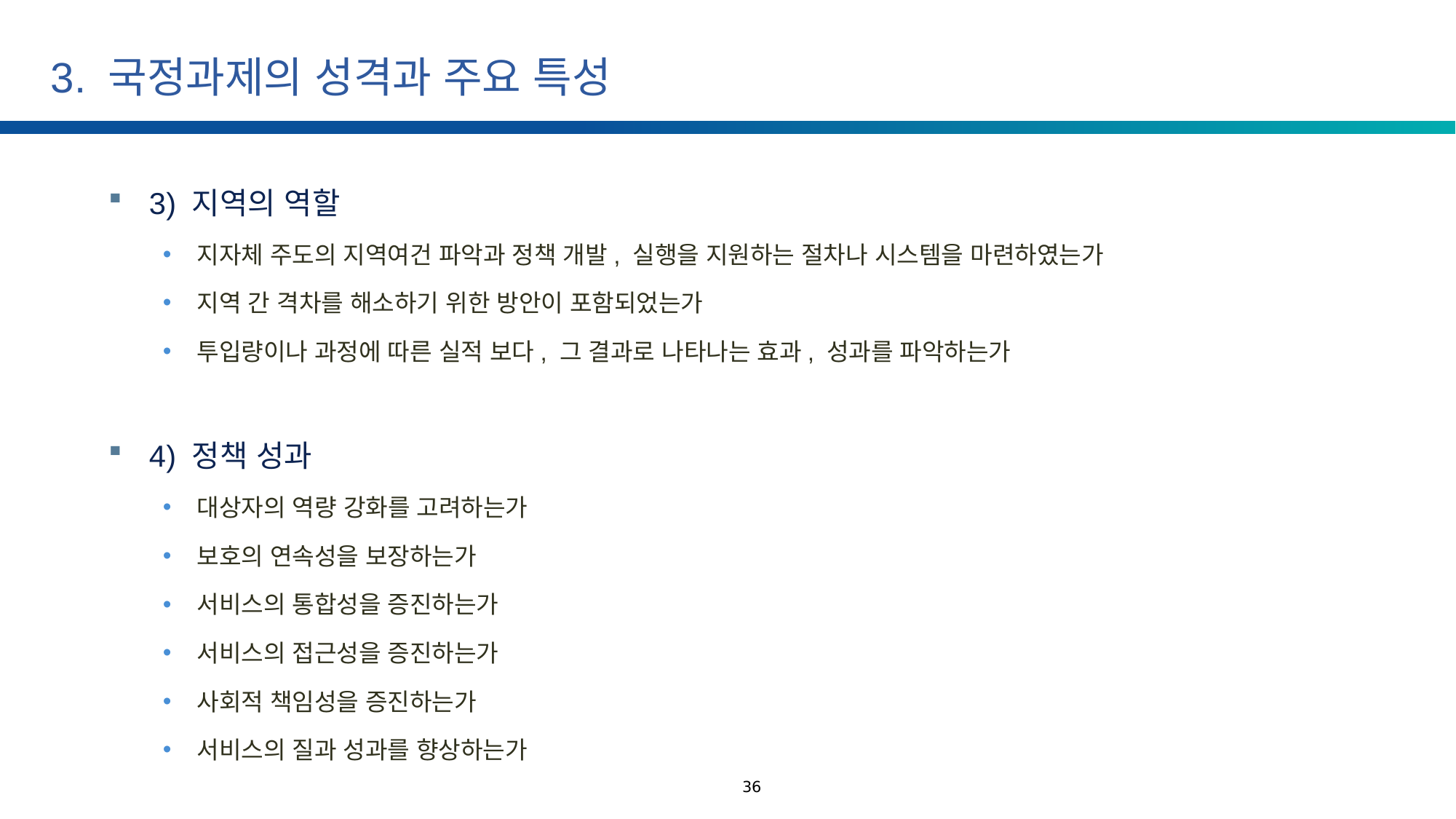

# 3. 국정과제의 성격과 주요 특성
3) 지역의 역할
지자체 주도의 지역여건 파악과 정책 개발, 실행을 지원하는 절차나 시스템을 마련하였는가
지역 간 격차를 해소하기 위한 방안이 포함되었는가
투입량이나 과정에 따른 실적 보다, 그 결과로 나타나는 효과, 성과를 파악하는가

4) 정책 성과
대상자의 역량 강화를 고려하는가
보호의 연속성을 보장하는가
서비스의 통합성을 증진하는가
서비스의 접근성을 증진하는가
사회적 책임성을 증진하는가
서비스의 질과 성과를 향상하는가

36